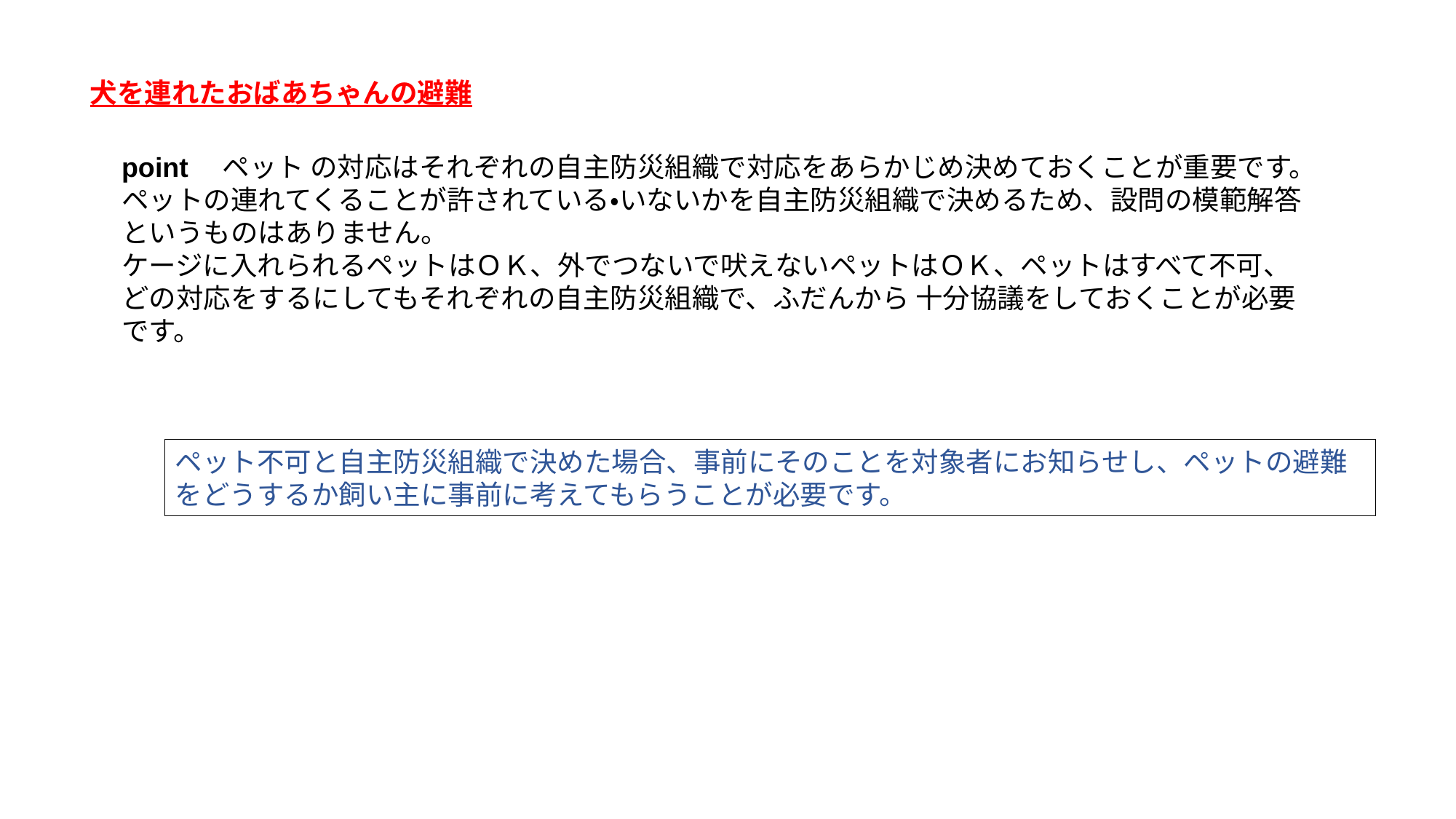

犬を連れたおばあちゃんの避難
point　ペット の対応はそれぞれの自主防災組織で対応をあらかじめ決めておくことが重要です。ペットの連れてくることが許されている・いないかを自主防災組織で決めるため、設問の模範解答というものはありません。
ケージに入れられるペットはＯＫ、外でつないで吠えないペットはＯＫ、ペットはすべて不可、どの対応をするにしてもそれぞれの自主防災組織で、ふだんから 十分協議をしておくことが必要です。
ペット不可と自主防災組織で決めた場合、事前にそのことを対象者にお知らせし、ペットの避難をどうするか飼い主に事前に考えてもらうことが必要です。